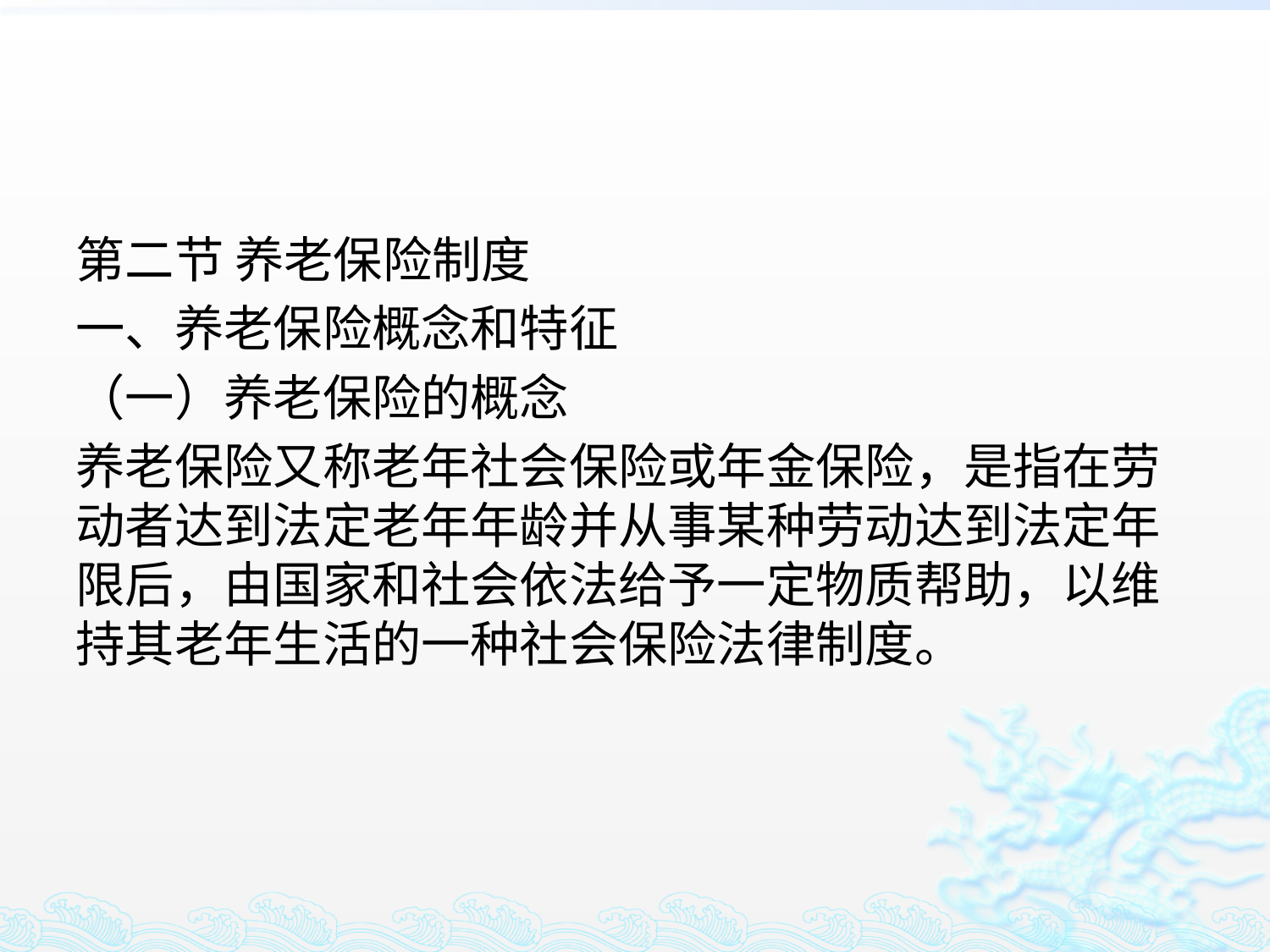

#
第二节 养老保险制度
一、养老保险概念和特征
（一）养老保险的概念
养老保险又称老年社会保险或年金保险，是指在劳动者达到法定老年年龄并从事某种劳动达到法定年限后，由国家和社会依法给予一定物质帮助，以维持其老年生活的一种社会保险法律制度。